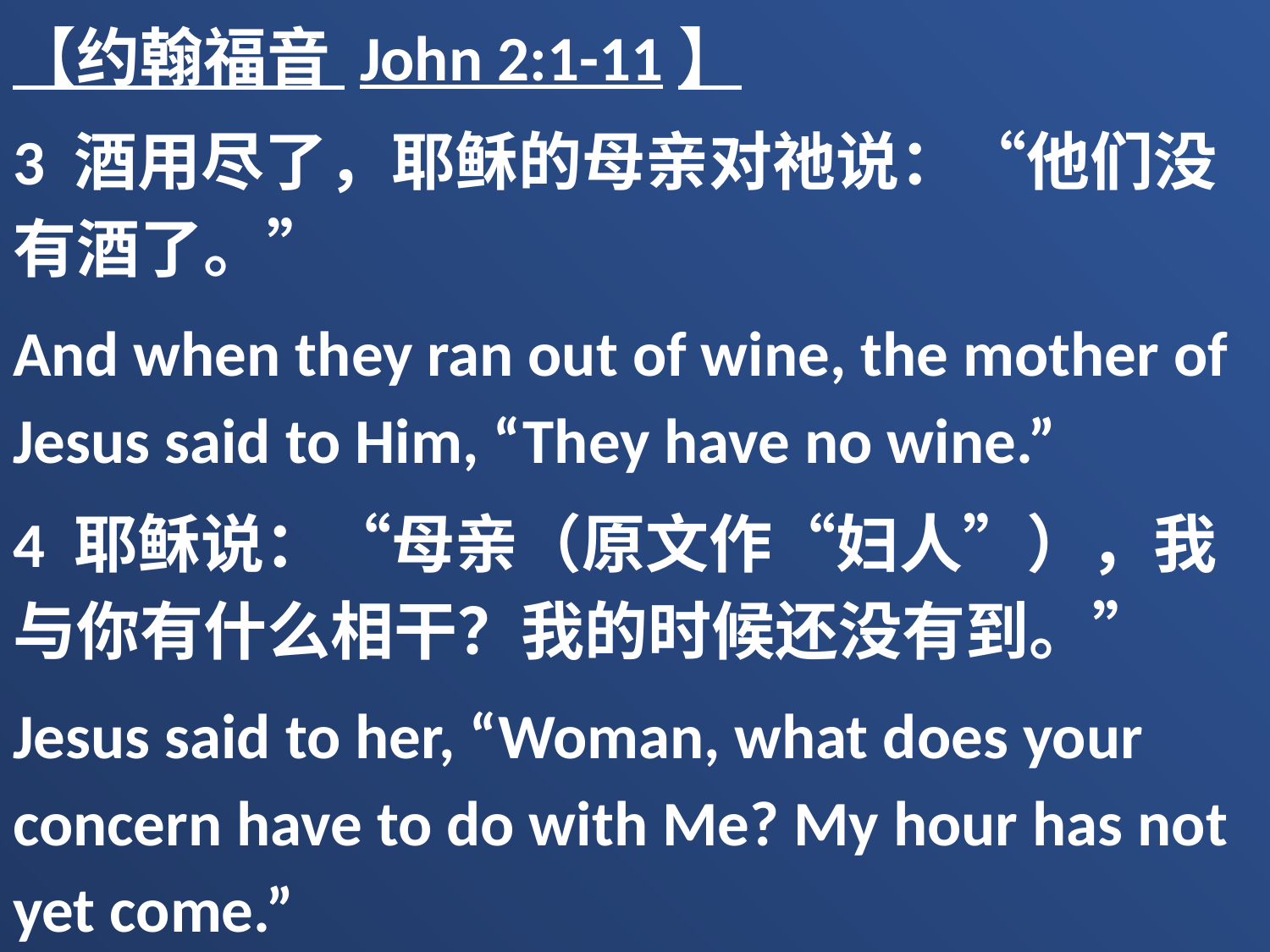

【约翰福音 John 2:1-11】
3 酒用尽了，耶稣的母亲对祂说：“他们没有酒了。”
And when they ran out of wine, the mother of Jesus said to Him, “They have no wine.”
4 耶稣说：“母亲（原文作“妇人”），我与你有什么相干？我的时候还没有到。”
Jesus said to her, “Woman, what does your concern have to do with Me? My hour has not yet come.”